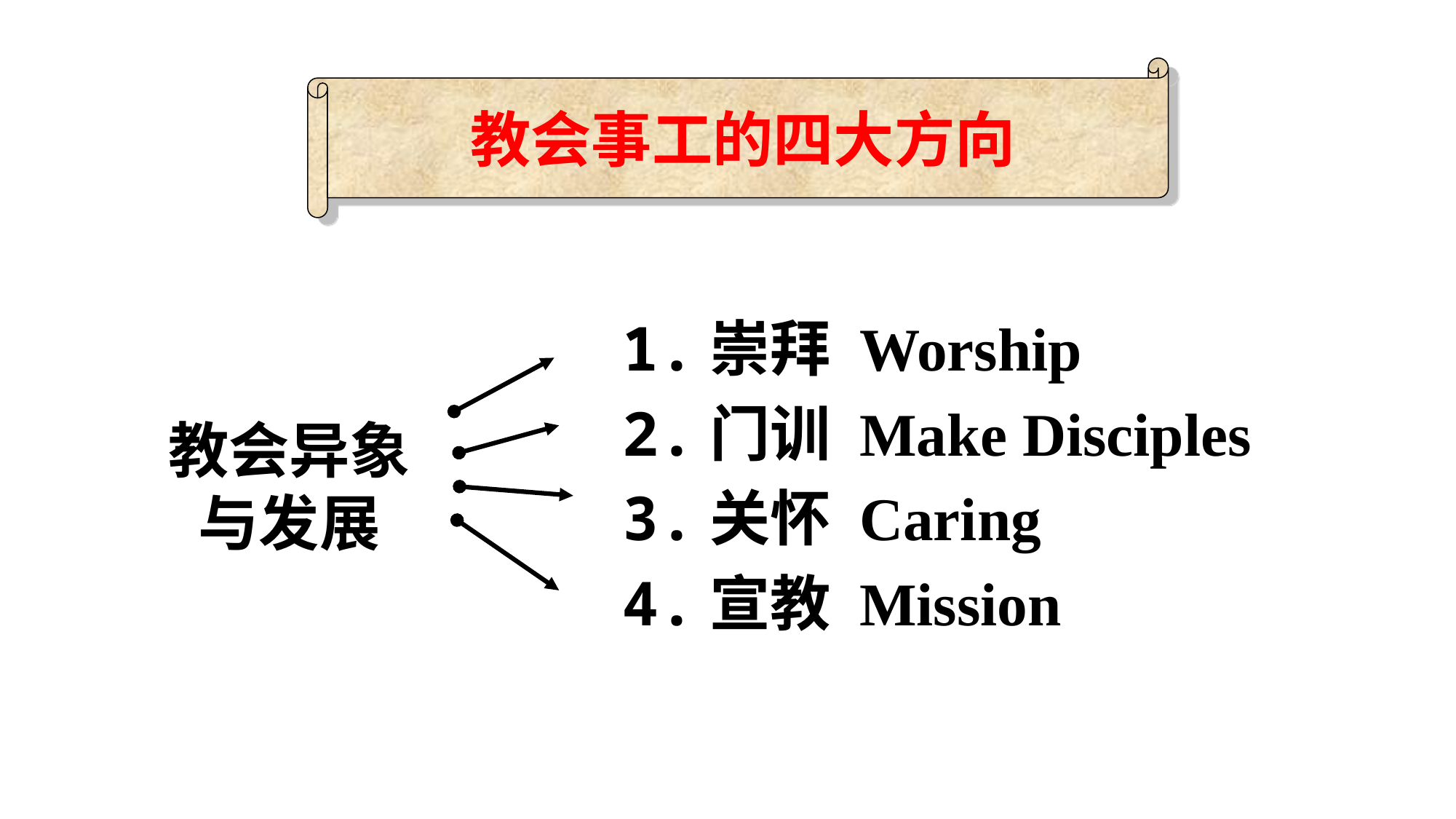

教会事工的四大方向
	1.崇拜 Worship
	2.门训 Make Disciples
	3.关怀 Caring
	4.宣教 Mission

教会异象与发展